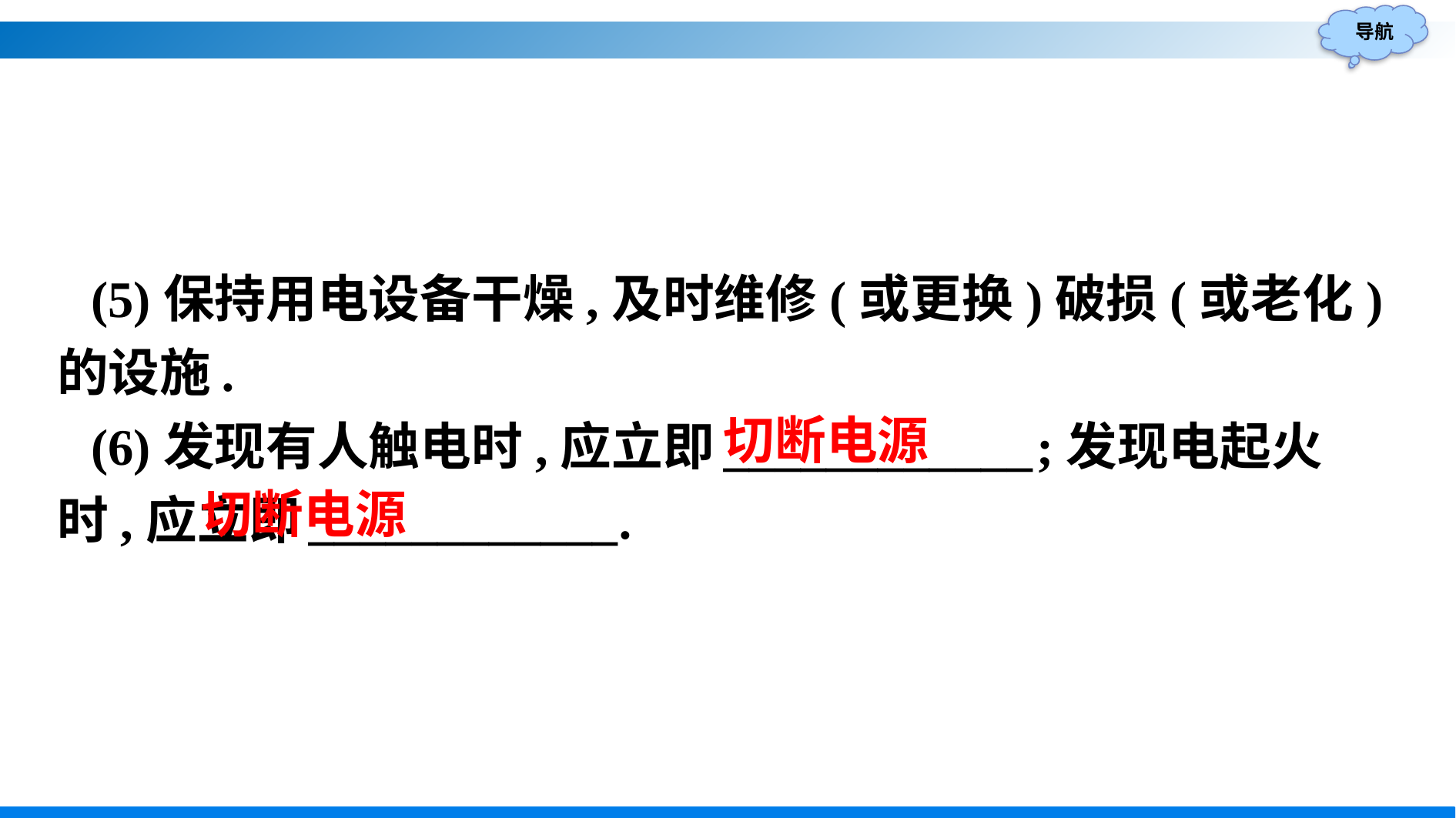

(5)保持用电设备干燥,及时维修(或更换)破损(或老化)的设施.
(6)发现有人触电时,应立即____________;发现电起火时,应立即____________.
切断电源
切断电源